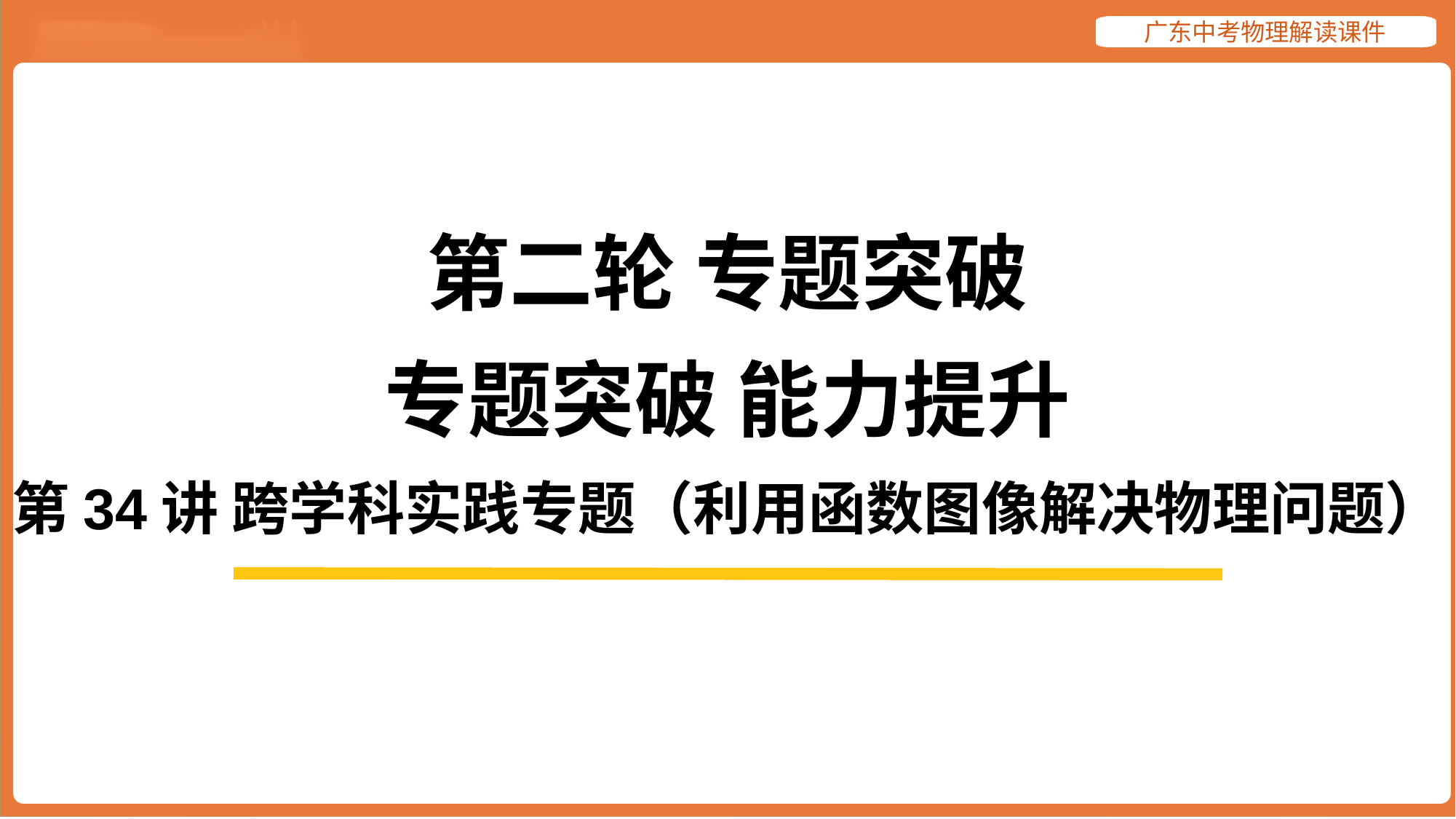

第二轮 专题突破
专题突破 能力提升
第34讲 跨学科实践专题（利用函数图像解决物理问题）